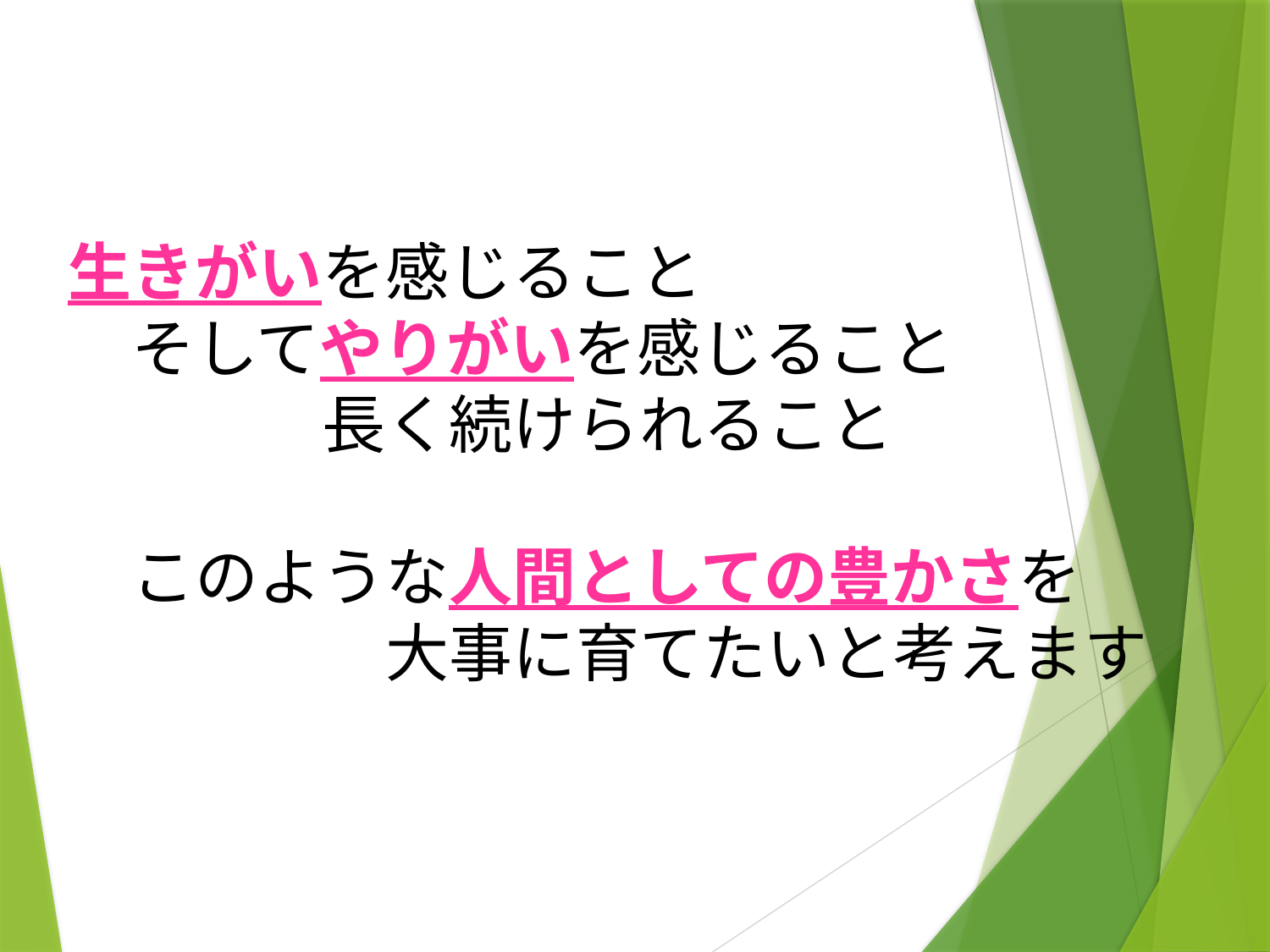

# 生きがいを感じること 　そしてやりがいを感じること 　　　　長く続けられること 　このような人間としての豊かさを 　　　　　大事に育てたいと考えます